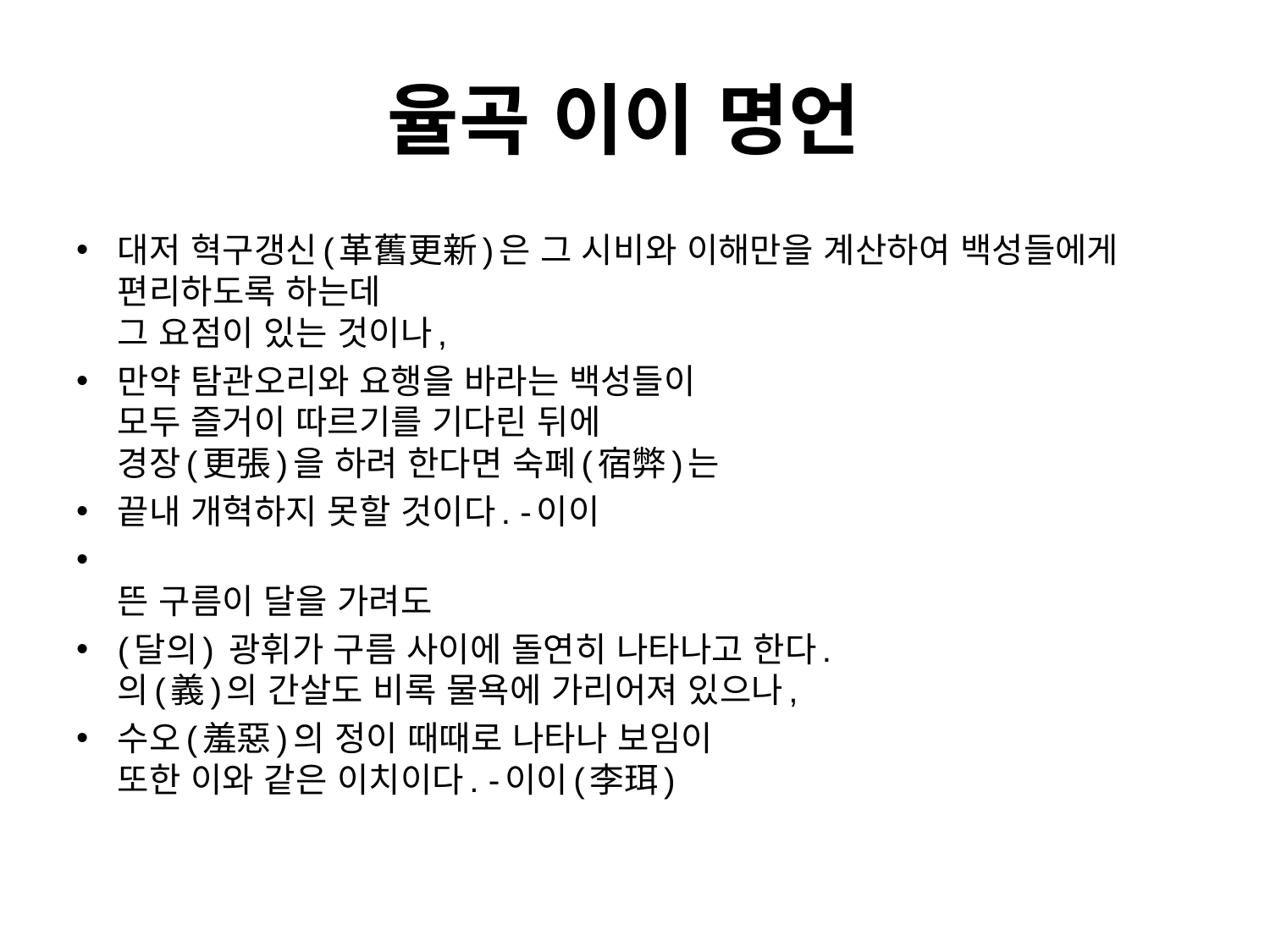

# 율곡 이이 명언
대저 혁구갱신(革舊更新)은 그 시비와 이해만을 계산하여 백성들에게 편리하도록 하는데
그 요점이 있는 것이나,
만약 탐관오리와 요행을 바라는 백성들이
모두 즐거이 따르기를 기다린 뒤에
경장(更張)을 하려 한다면 숙폐(宿弊)는
끝내 개혁하지 못할 것이다. -이이
뜬 구름이 달을 가려도
(달의) 광휘가 구름 사이에 돌연히 나타나고 한다.
의(義)의 간살도 비록 물욕에 가리어져 있으나,
수오(羞惡)의 정이 때때로 나타나 보임이
또한 이와 같은 이치이다. -이이(李珥)